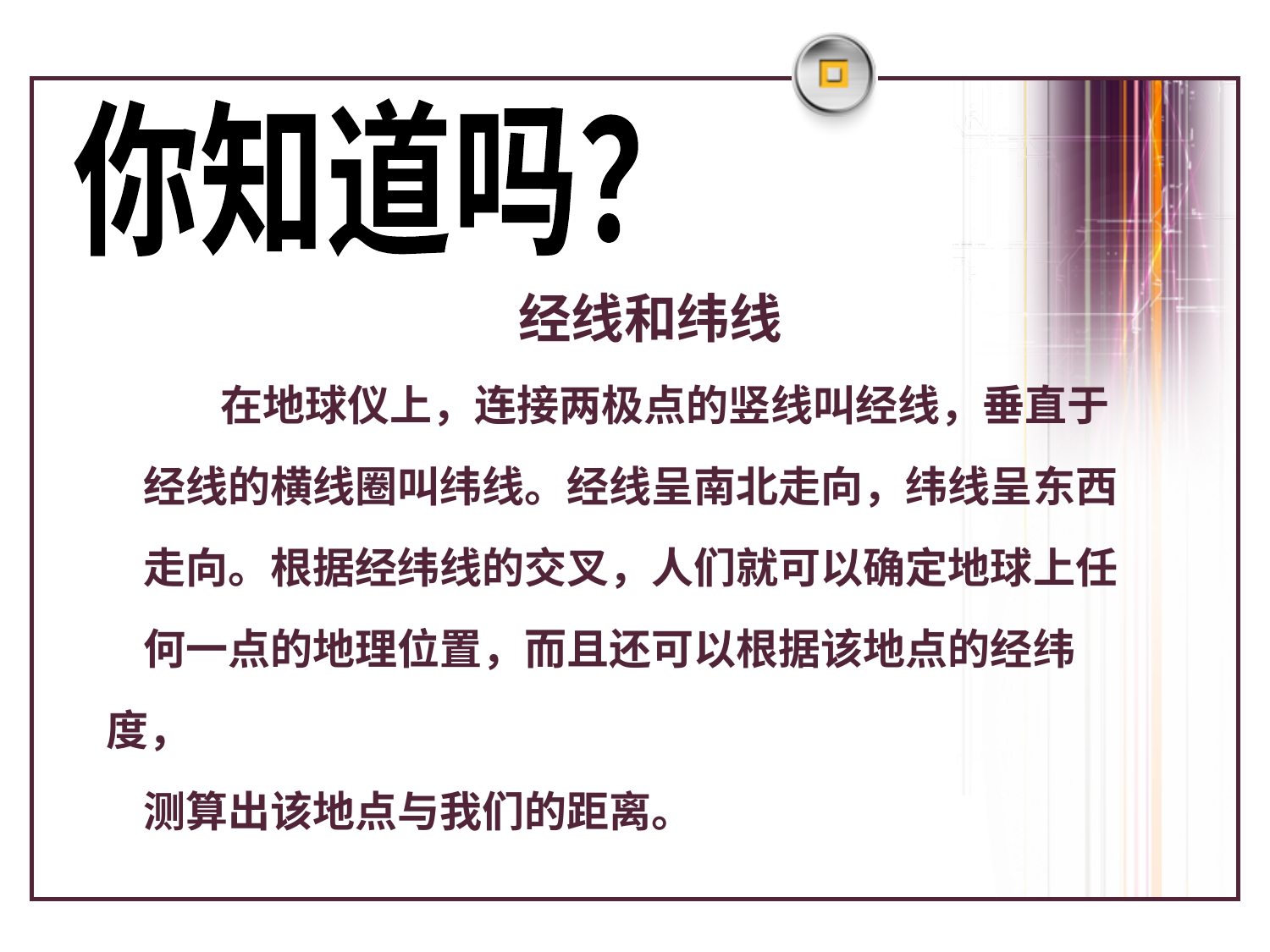

你知道吗？

                              经线和纬线
       在地球仪上，连接两极点的竖线叫经线，垂直于
经线的横线圈叫纬线。经线呈南北走向，纬线呈东西
走向。根据经纬线的交叉，人们就可以确定地球上任
何一点的地理位置，而且还可以根据该地点的经纬度，
测算出该地点与我们的距离。